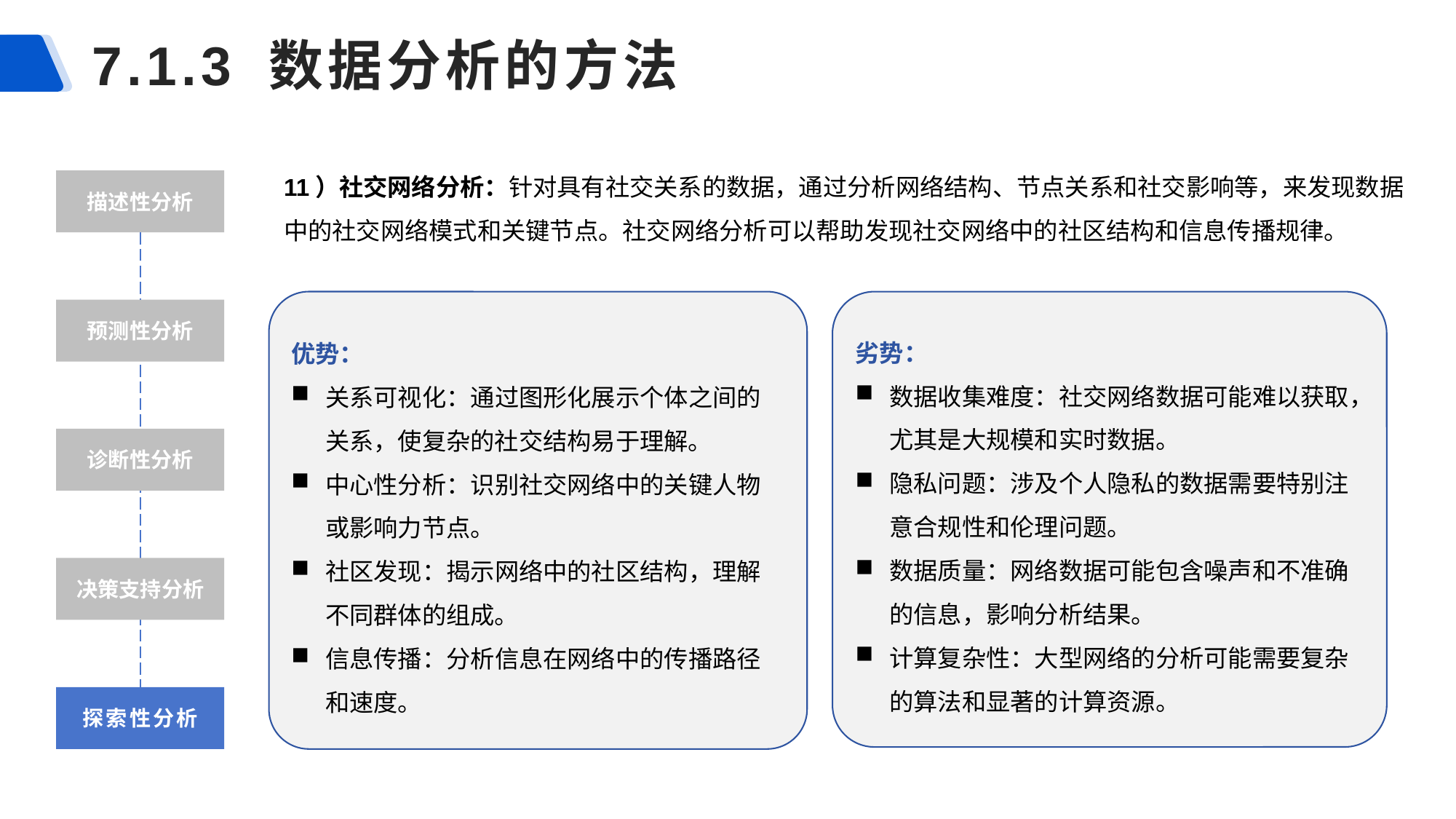

# 7.1.3 数据分析的方法
11）社交网络分析：针对具有社交关系的数据，通过分析网络结构、节点关系和社交影响等，来发现数据中的社交网络模式和关键节点。社交网络分析可以帮助发现社交网络中的社区结构和信息传播规律。
描述性分析
优势：
关系可视化：通过图形化展示个体之间的关系，使复杂的社交结构易于理解。
中心性分析：识别社交网络中的关键人物或影响力节点。
社区发现：揭示网络中的社区结构，理解不同群体的组成。
信息传播：分析信息在网络中的传播路径和速度。
劣势：
数据收集难度：社交网络数据可能难以获取，尤其是大规模和实时数据。
隐私问题：涉及个人隐私的数据需要特别注意合规性和伦理问题。
数据质量：网络数据可能包含噪声和不准确的信息，影响分析结果。
计算复杂性：大型网络的分析可能需要复杂的算法和显著的计算资源。
预测性分析
诊断性分析
决策支持分析
探索性分析